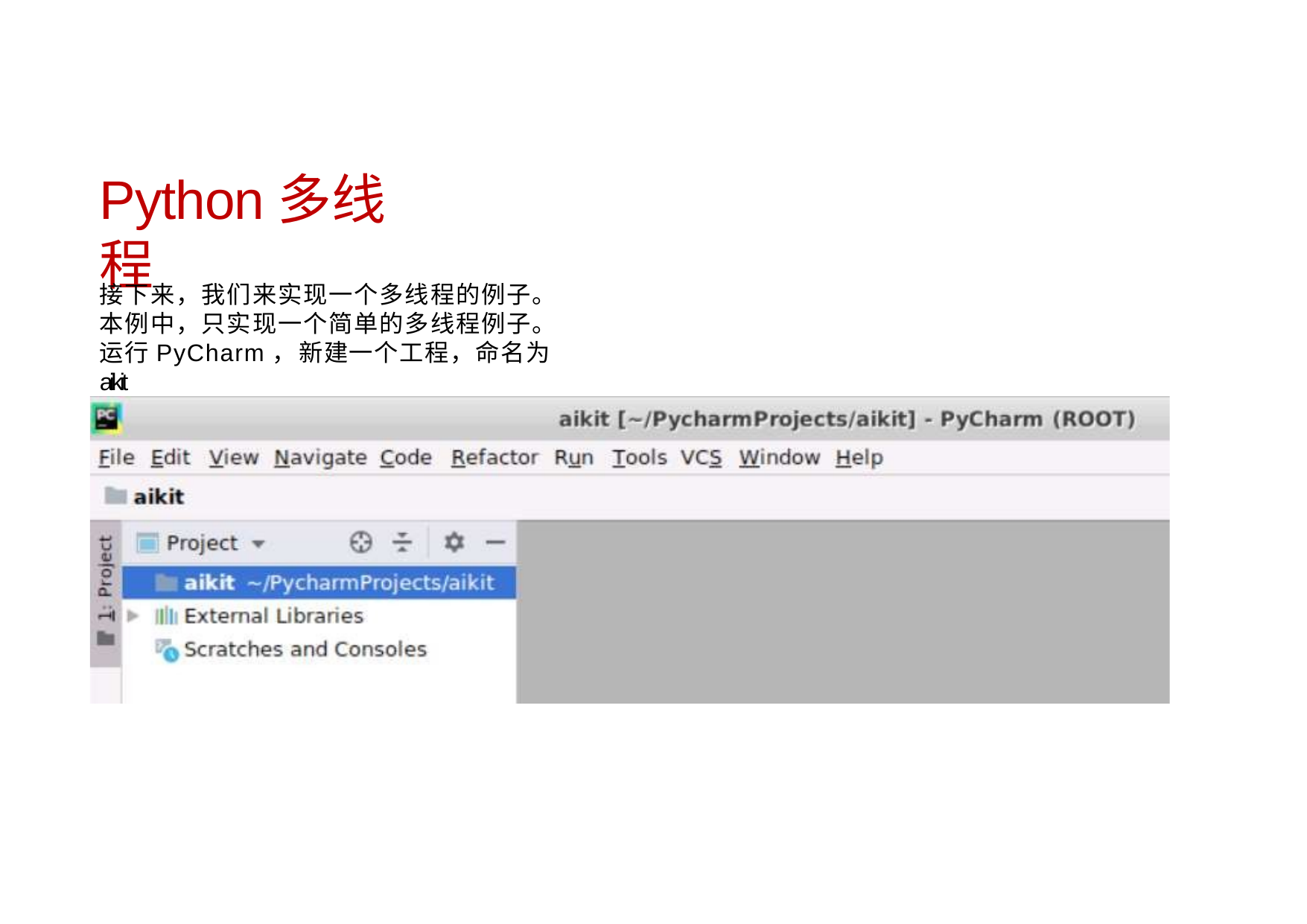

Python多线程
接下来，我们来实现一个多线程的例子。 本例中，只实现一个简单的多线程例子。 运行PyCharm，新建一个工程，命名为aikit